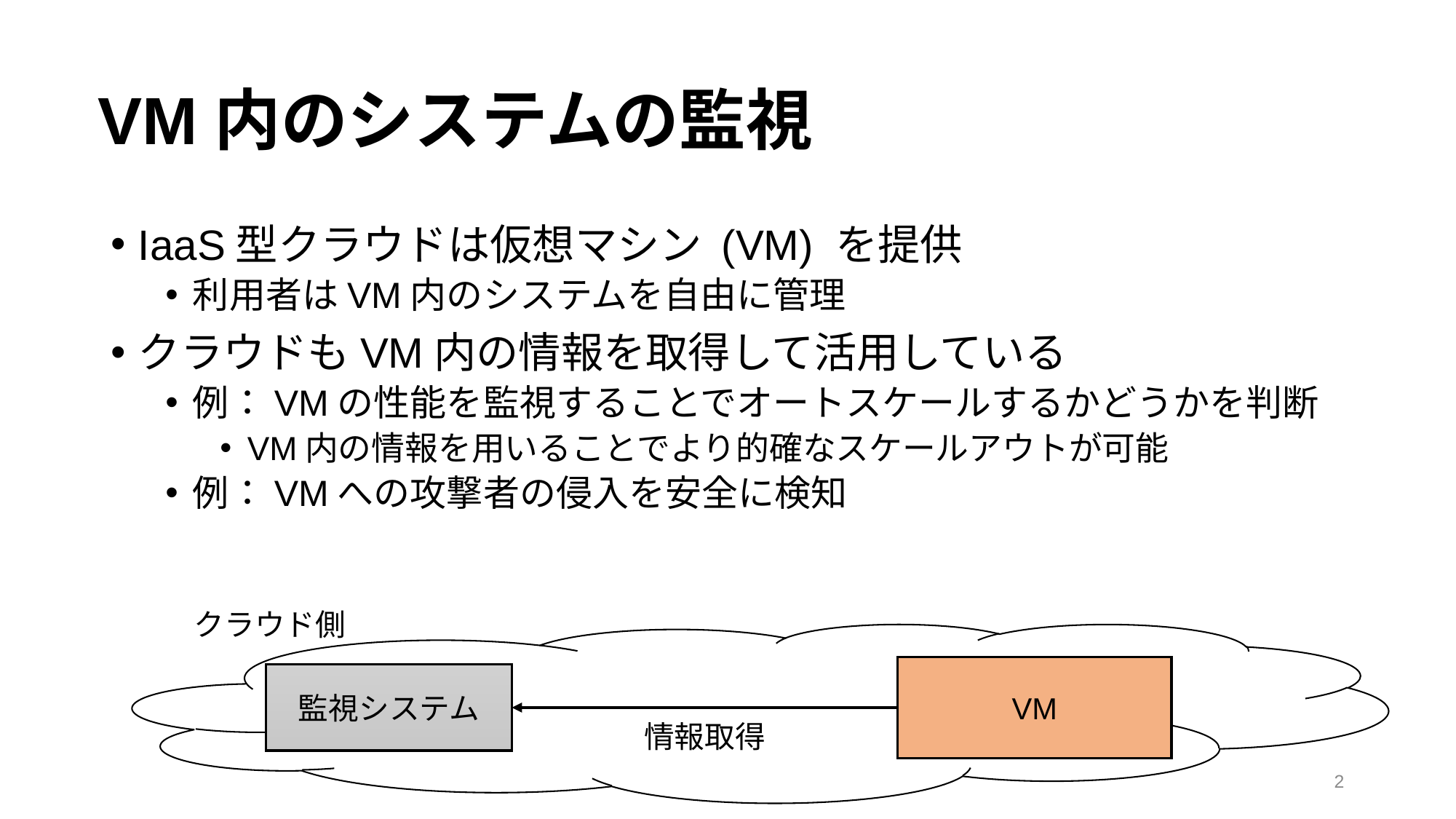

# VM内のシステムの監視
IaaS型クラウドは仮想マシン (VM) を提供
利用者はVM内のシステムを自由に管理
クラウドもVM内の情報を取得して活用している
例：VMの性能を監視することでオートスケールするかどうかを判断
VM内の情報を用いることでより的確なスケールアウトが可能
例：VMへの攻撃者の侵入を安全に検知
クラウド側

VM
監視システム
情報取得
2